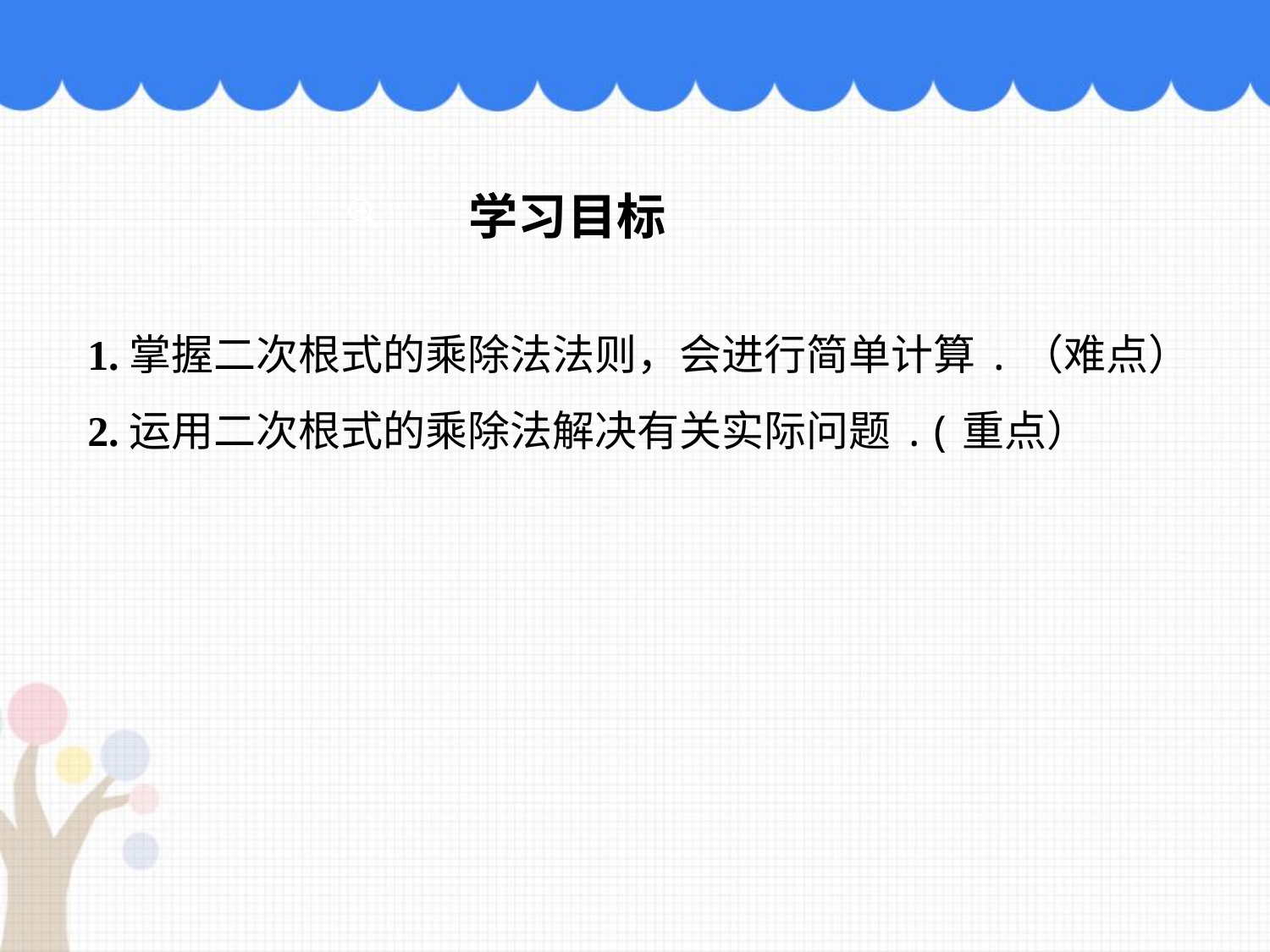

学习目标

1.掌握二次根式的乘除法法则，会进行简单计算.（难点）
2.运用二次根式的乘除法解决有关实际问题.(重点）